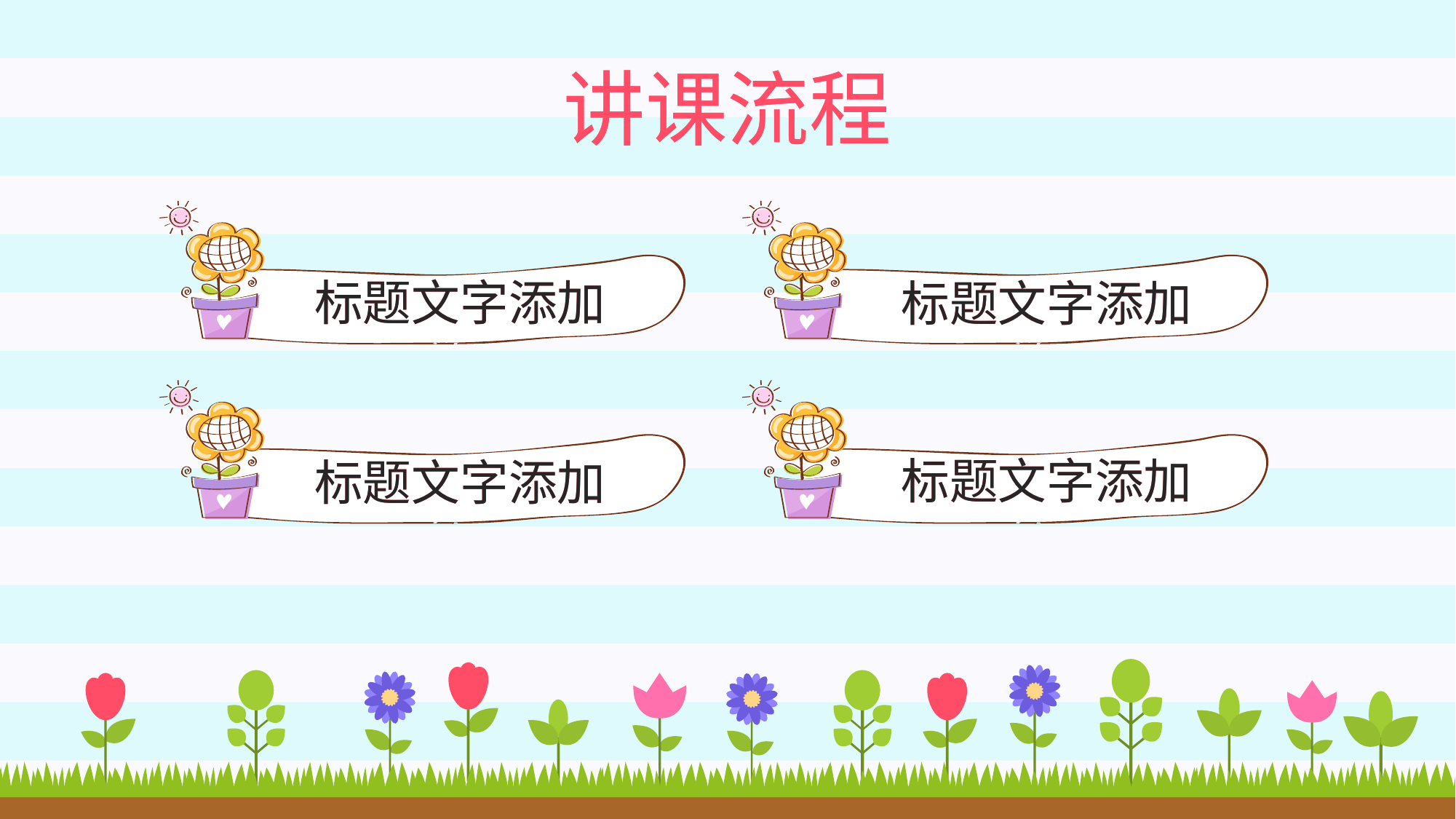

讲课流程
讲课流程

标题文字添加
标题文字添加

标题文字添加
标题文字添加

标题文字添加
标题文字添加

标题文字添加
标题文字添加